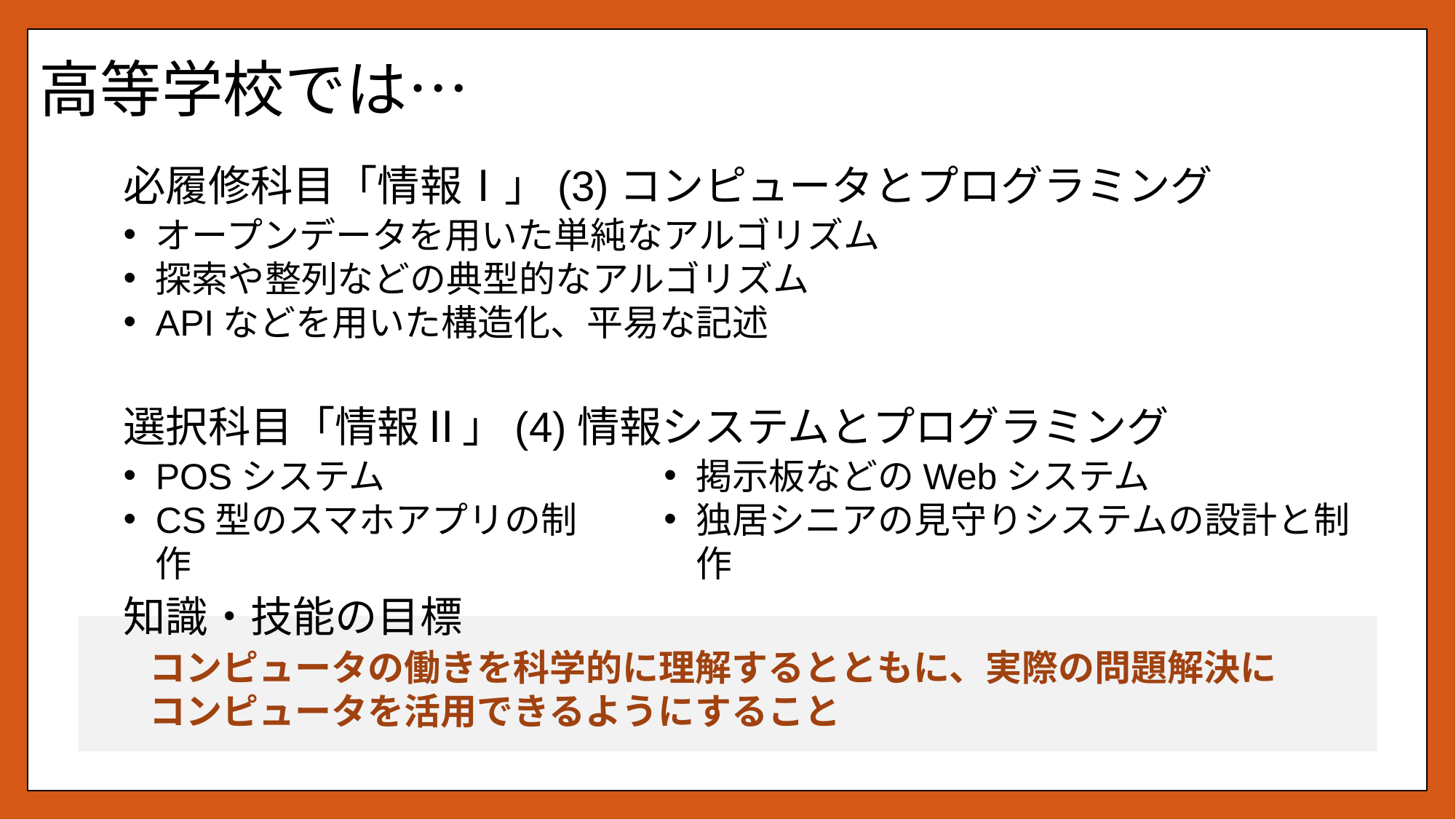

# 高等学校では…
必履修科目「情報Ⅰ」(3)コンピュータとプログラミング
オープンデータを用いた単純なアルゴリズム
探索や整列などの典型的なアルゴリズム
APIなどを用いた構造化、平易な記述
選択科目「情報Ⅱ」(4)情報システムとプログラミング
POSシステム
CS型のスマホアプリの制作
掲示板などのWebシステム
独居シニアの見守りシステムの設計と制作
知識・技能の目標

コンピュータの働きを科学的に理解するとともに、実際の問題解決にコンピュータを活用できるようにすること